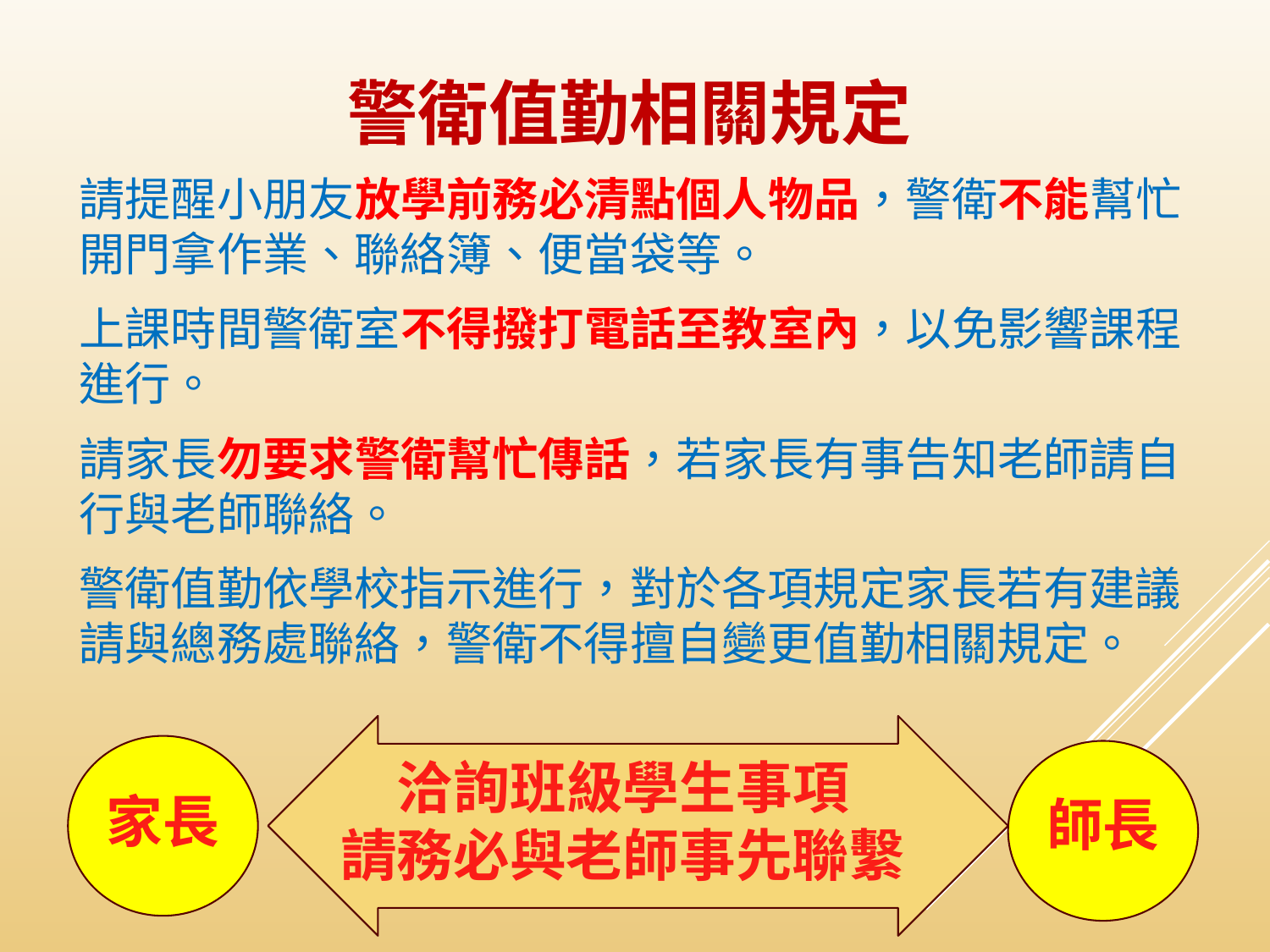

# 警衛值勤相關規定
請提醒小朋友放學前務必清點個人物品，警衛不能幫忙開門拿作業、聯絡簿、便當袋等。
上課時間警衛室不得撥打電話至教室內，以免影響課程進行。
請家長勿要求警衛幫忙傳話，若家長有事告知老師請自行與老師聯絡。
警衛值勤依學校指示進行，對於各項規定家長若有建議請與總務處聯絡，警衛不得擅自變更值勤相關規定。

洽詢班級學生事項
請務必與老師事先聯繫
家長
師長